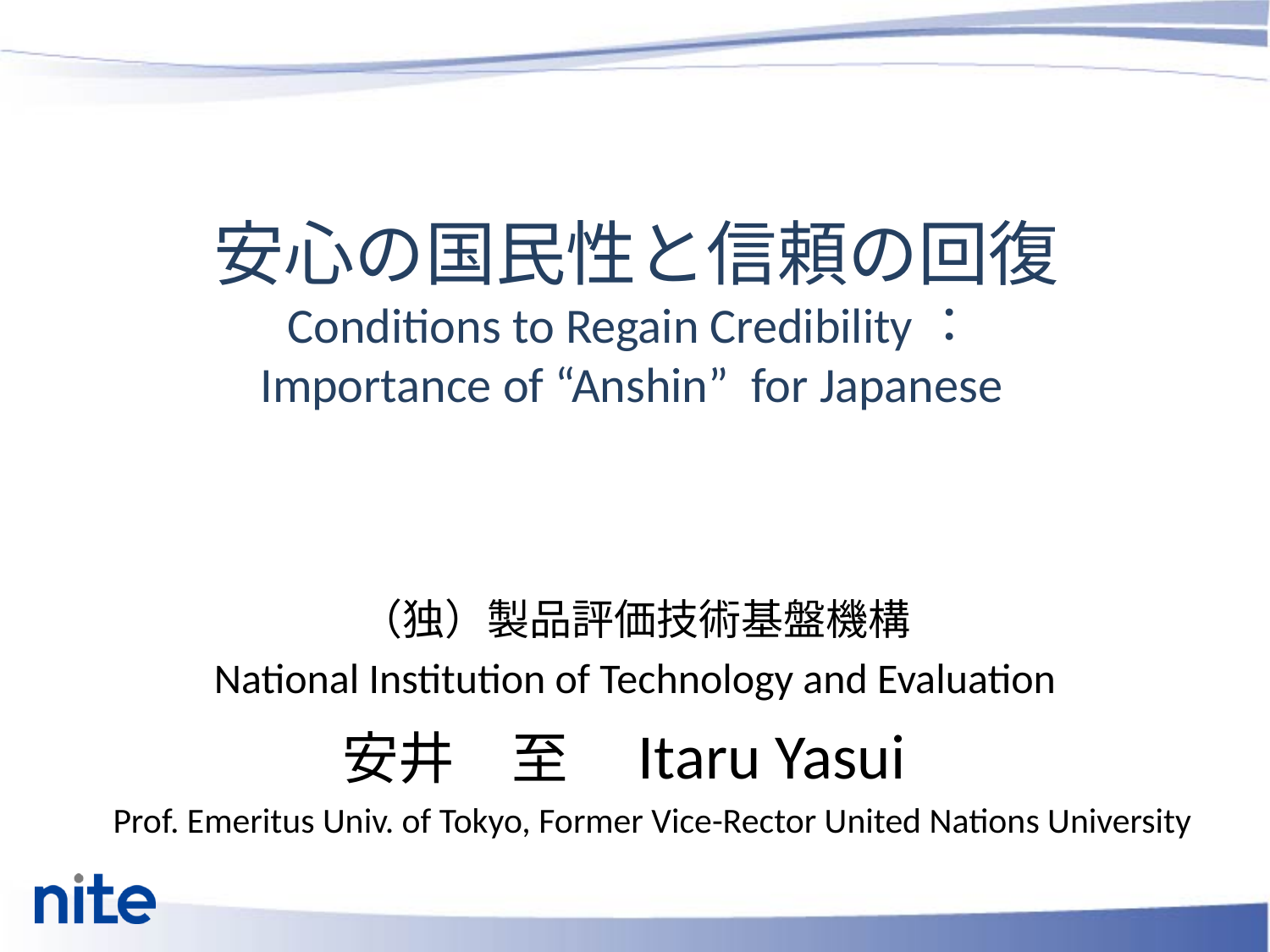

# 安心の国民性と信頼の回復 Conditions to Regain Credibility： Importance of “Anshin”  for Japanese
（独）製品評価技術基盤機構
National Institution of Technology and Evaluation
　安井　至　Itaru Yasui
　Prof. Emeritus Univ. of Tokyo, Former Vice-Rector United Nations University